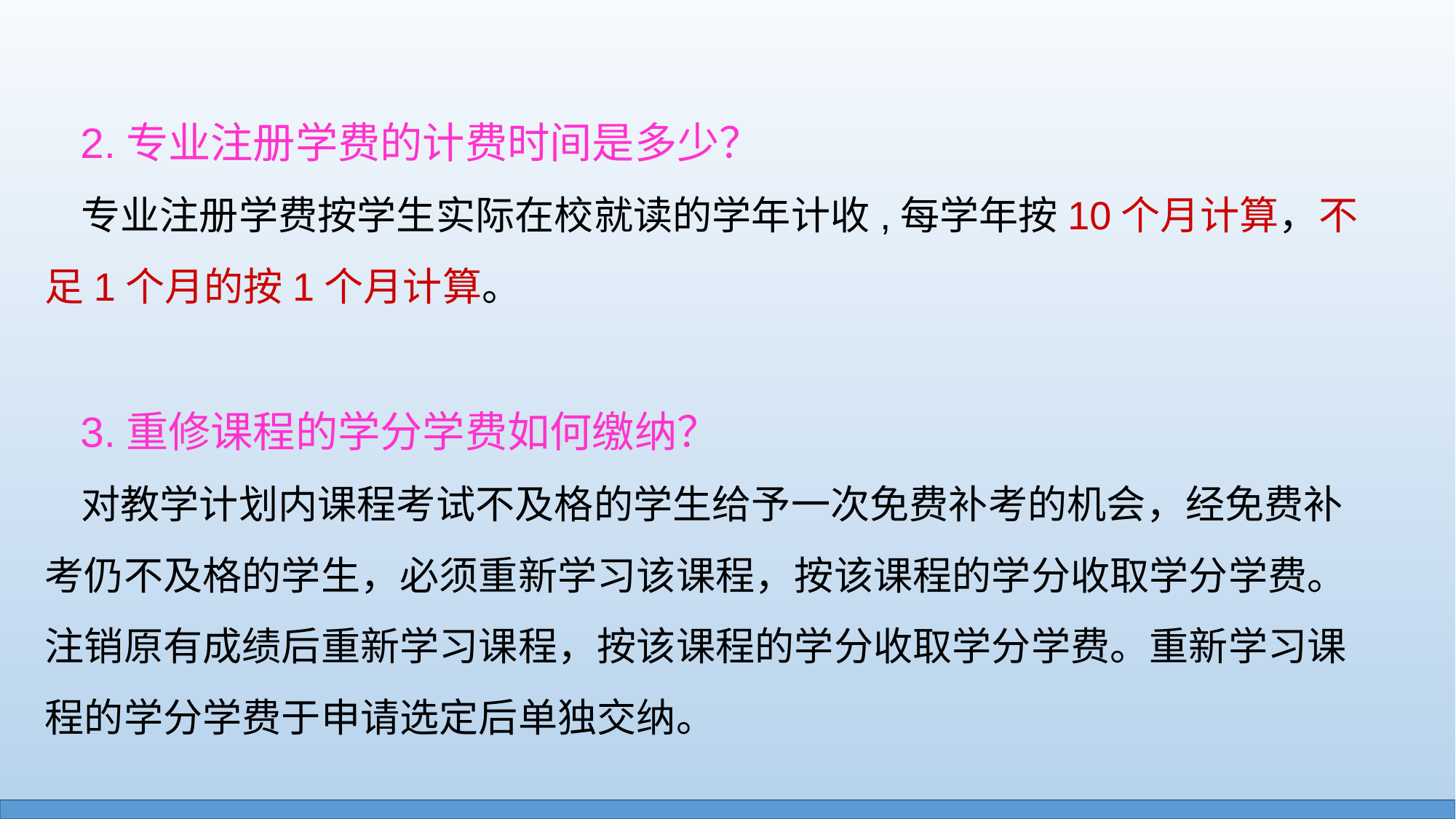

2.专业注册学费的计费时间是多少？
   专业注册学费按学生实际在校就读的学年计收,每学年按10个月计算，不足1个月的按1个月计算。

   3.重修课程的学分学费如何缴纳？
   对教学计划内课程考试不及格的学生给予一次免费补考的机会，经免费补考仍不及格的学生，必须重新学习该课程，按该课程的学分收取学分学费。注销原有成绩后重新学习课程，按该课程的学分收取学分学费。重新学习课程的学分学费于申请选定后单独交纳。